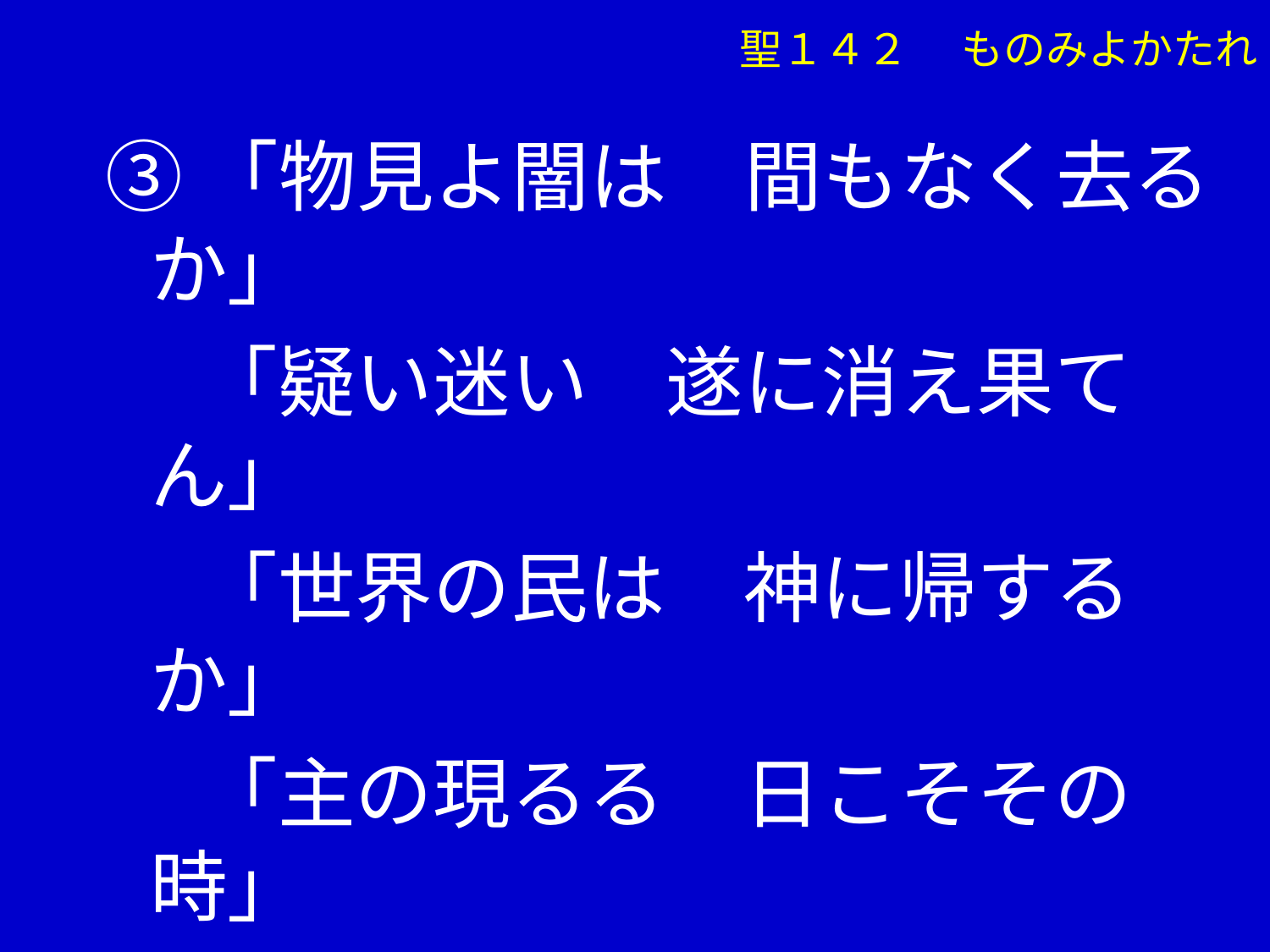

聖１４２ 　ものみよかたれ
③「物見よ闇は　間もなく去るか」
　 「疑い迷い　遂に消え果てん」
　 「世界の民は　神に帰するか」
　 「主の現るる　日こそその時」